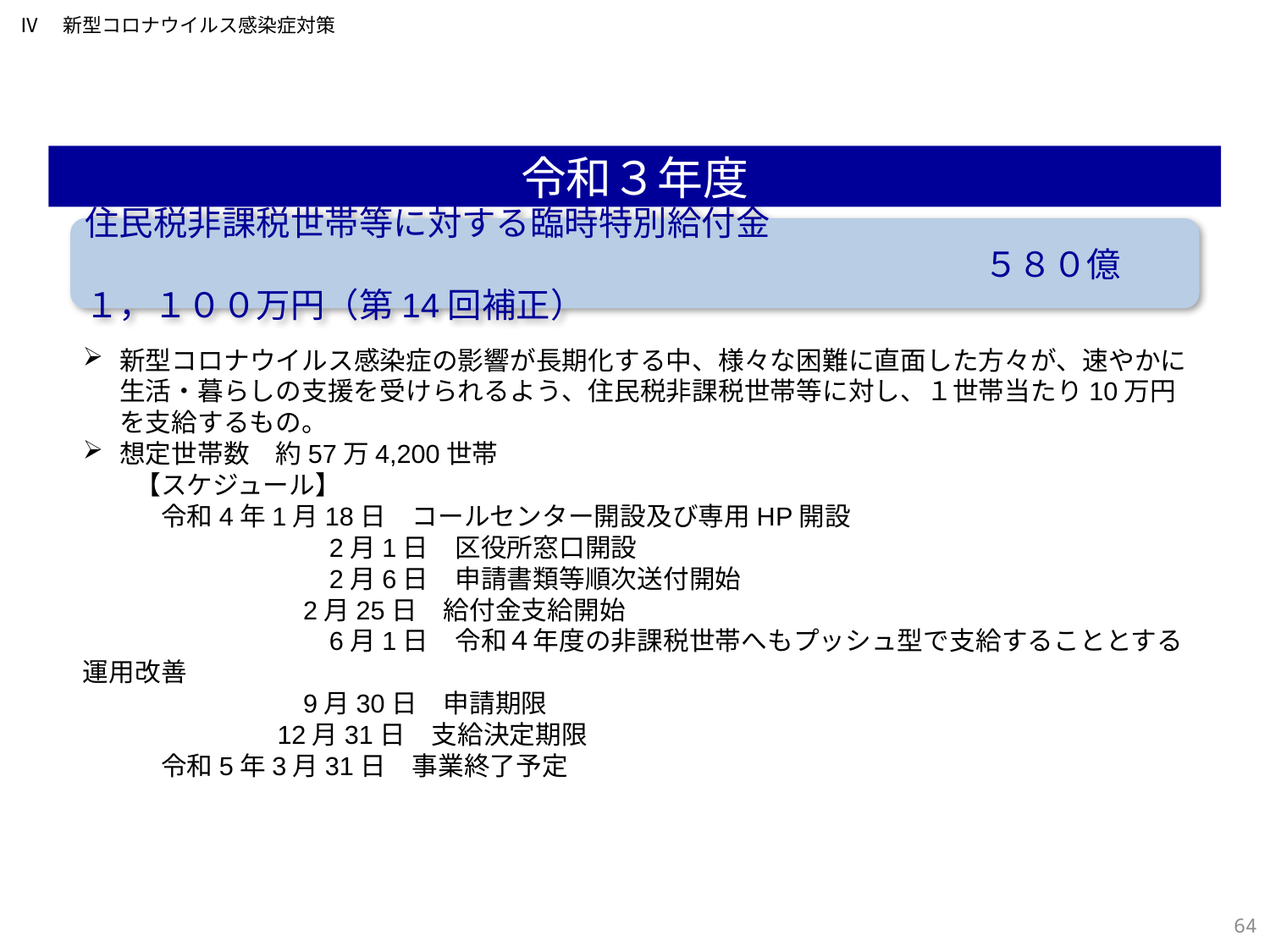

Ⅳ　新型コロナウイルス感染症対策
令和３年度
住民税非課税世帯等に対する臨時特別給付金
　 　　　　　　　　　　　　　　　　　　　　　　　　　５８０億１，１００万円（第14回補正）

新型コロナウイルス感染症の影響が長期化する中、様々な困難に直面した方々が、速やかに生活・暮らしの支援を受けられるよう、住民税非課税世帯等に対し、１世帯当たり10万円を支給するもの。
想定世帯数　約57万4,200世帯
　　【スケジュール】
　　　令和4年1月18日　コールセンター開設及び専用HP開設
　　　 　　　　　　2月1日　区役所窓口開設
　　　　 　　　　　2月6日　申請書類等順次送付開始
　　　　　 　　　2月25日　給付金支給開始
　　　　　 　　　　6月1日　令和４年度の非課税世帯へもプッシュ型で支給することとする運用改善
　　　　　 　　　9月30日　申請期限
　　　　　 　　12月31日　支給決定期限
　　　令和5年3月31日　事業終了予定
64